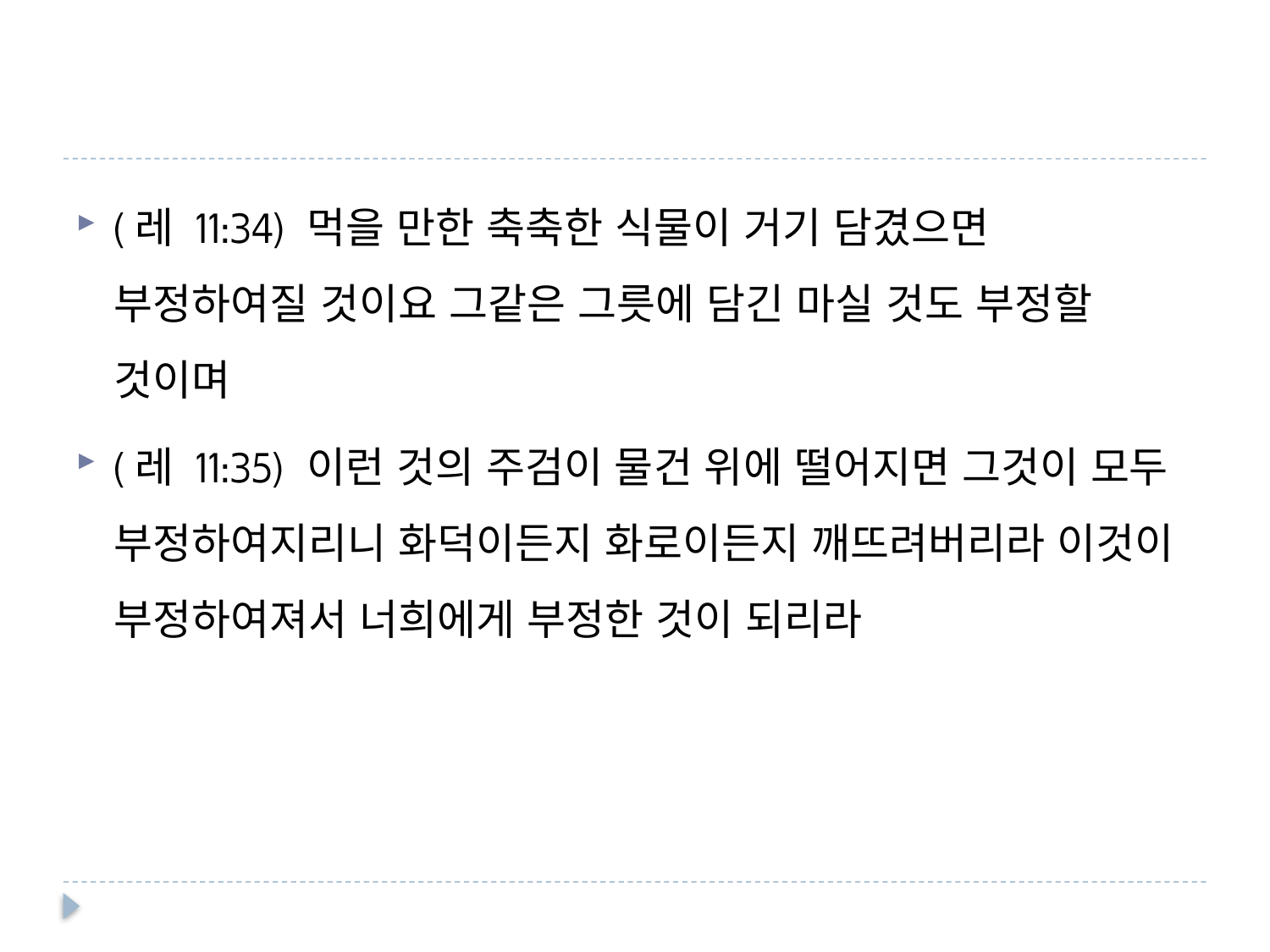

#
(레 11:34) 먹을 만한 축축한 식물이 거기 담겼으면 부정하여질 것이요 그같은 그릇에 담긴 마실 것도 부정할 것이며
(레 11:35) 이런 것의 주검이 물건 위에 떨어지면 그것이 모두 부정하여지리니 화덕이든지 화로이든지 깨뜨려버리라 이것이 부정하여져서 너희에게 부정한 것이 되리라